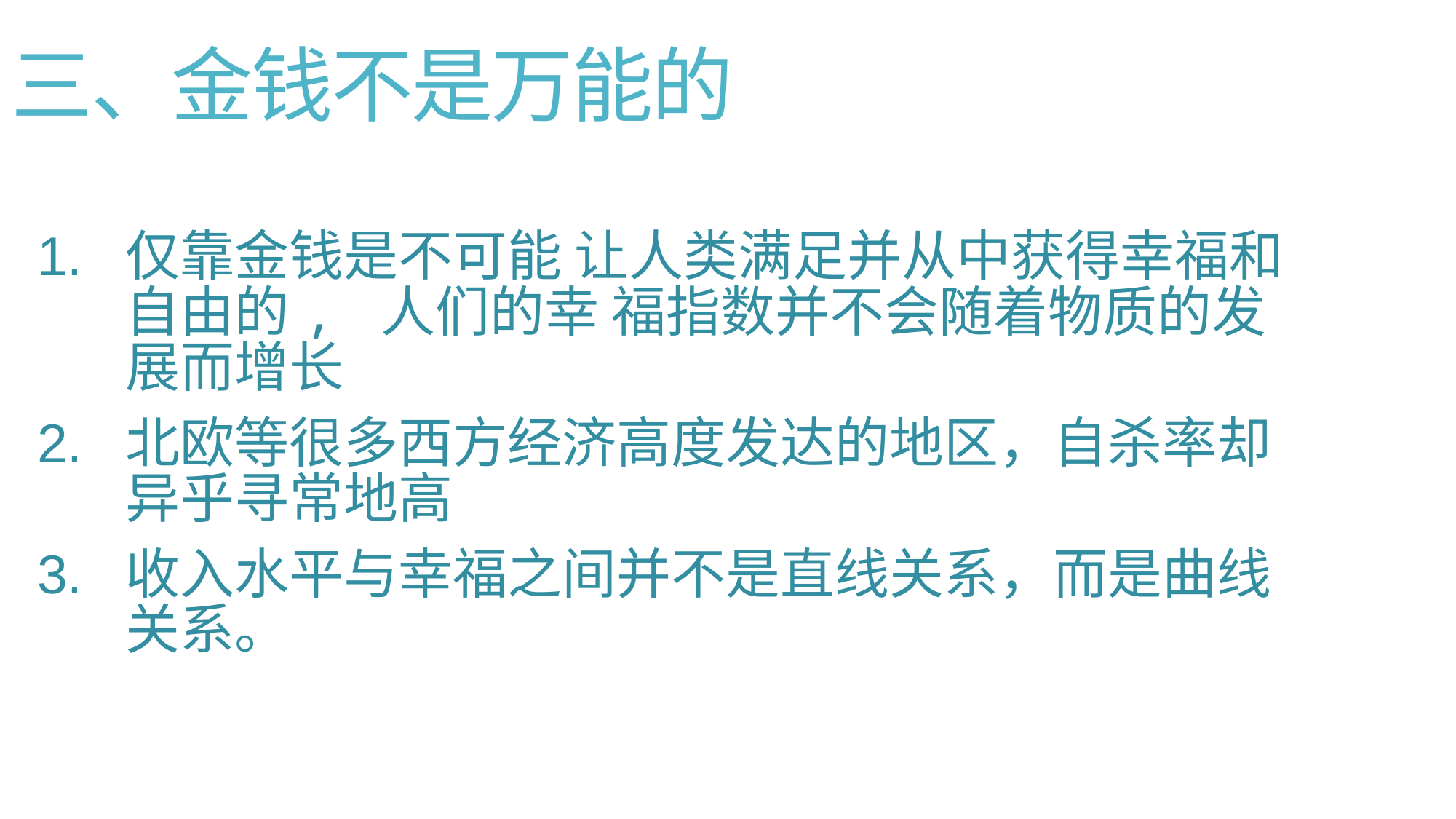

# 三、金钱不是万能的
仅靠金钱是不可能 让人类满足并从中获得幸福和自由的, 人们的幸 福指数并不会随着物质的发展而增长
北欧等很多西方经济高度发达的地区，自杀率却异乎寻常地高
收入水平与幸福之间并不是直线关系，而是曲线关系。